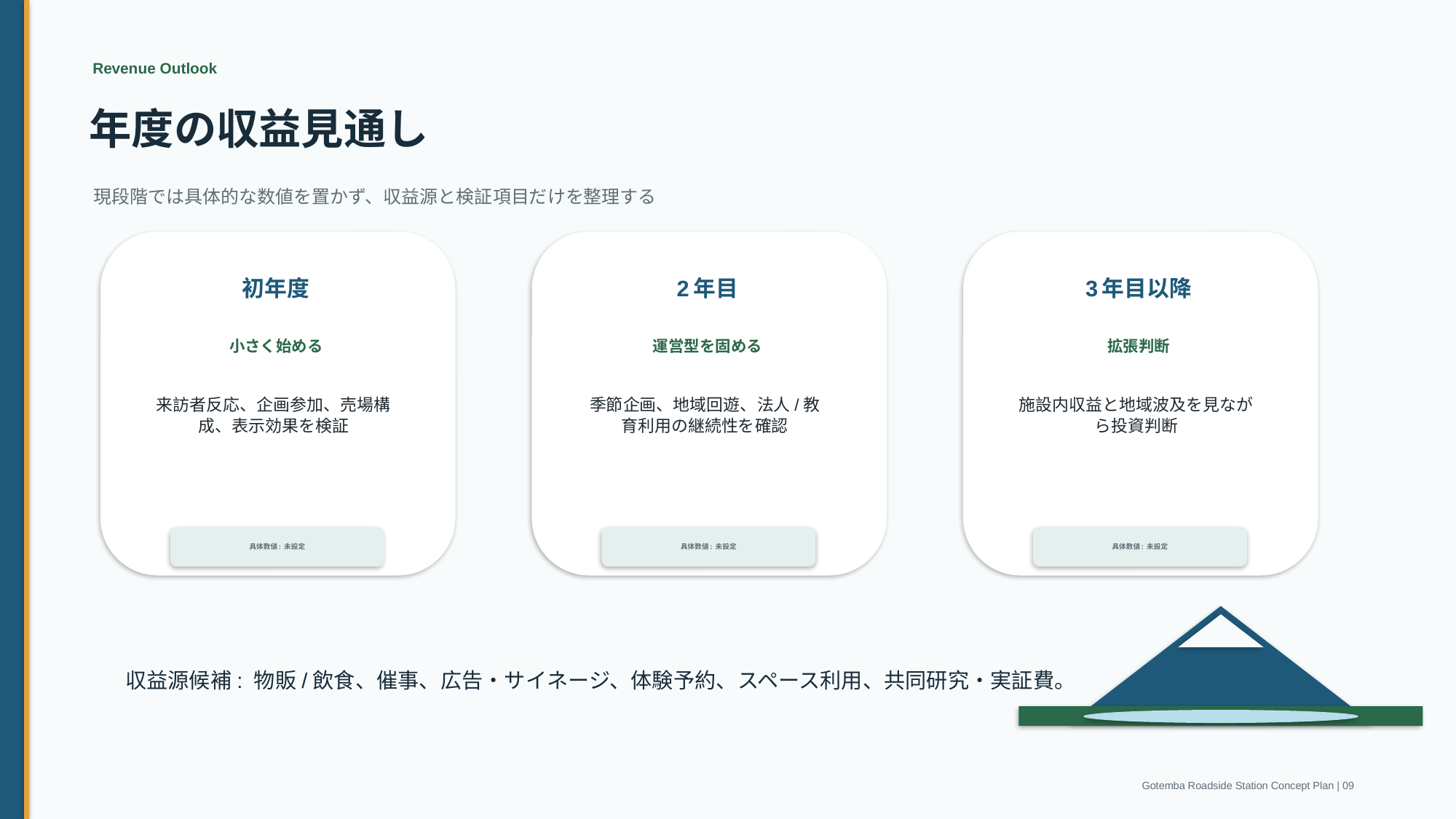

Revenue Outlook
年度の収益見通し
現段階では具体的な数値を置かず、収益源と検証項目だけを整理する

初年度
2年目
3年目以降
小さく始める
運営型を固める
拡張判断
来訪者反応、企画参加、売場構成、表示効果を検証
季節企画、地域回遊、法人/教育利用の継続性を確認
施設内収益と地域波及を見ながら投資判断

具体数値: 未設定
具体数値: 未設定
具体数値: 未設定

収益源候補: 物販/飲食、催事、広告・サイネージ、体験予約、スペース利用、共同研究・実証費。

Gotemba Roadside Station Concept Plan | 09